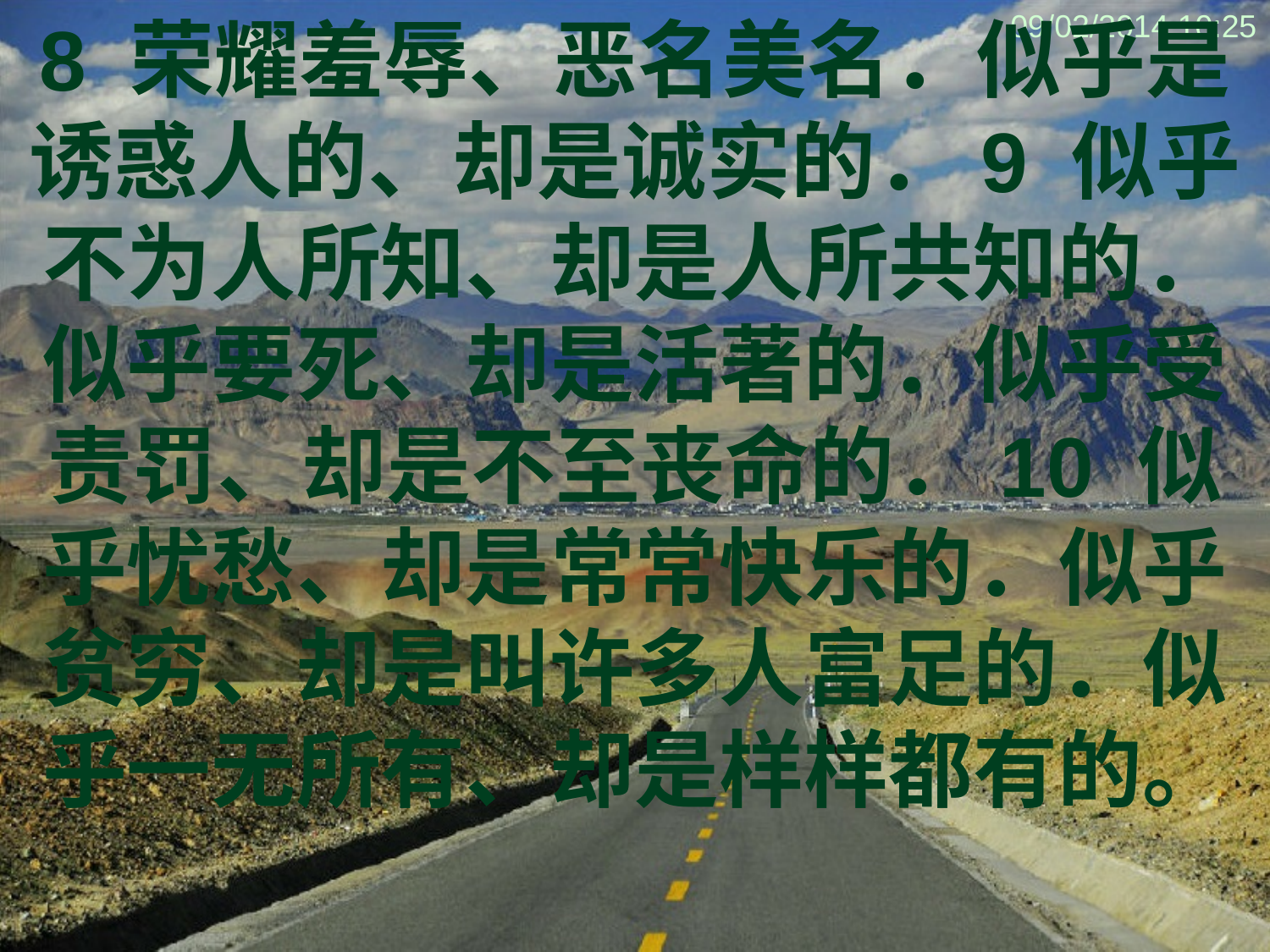

8 荣耀羞辱、恶名美名．似乎是诱惑人的、却是诚实的．9 似乎不为人所知、却是人所共知的．似乎要死、却是活著的．似乎受责罚、却是不至丧命的．10 似乎忧愁、却是常常快乐的．似乎贫穷、却是叫许多人富足的．似乎一无所有、却是样样都有的。
09/02/2014 10:25